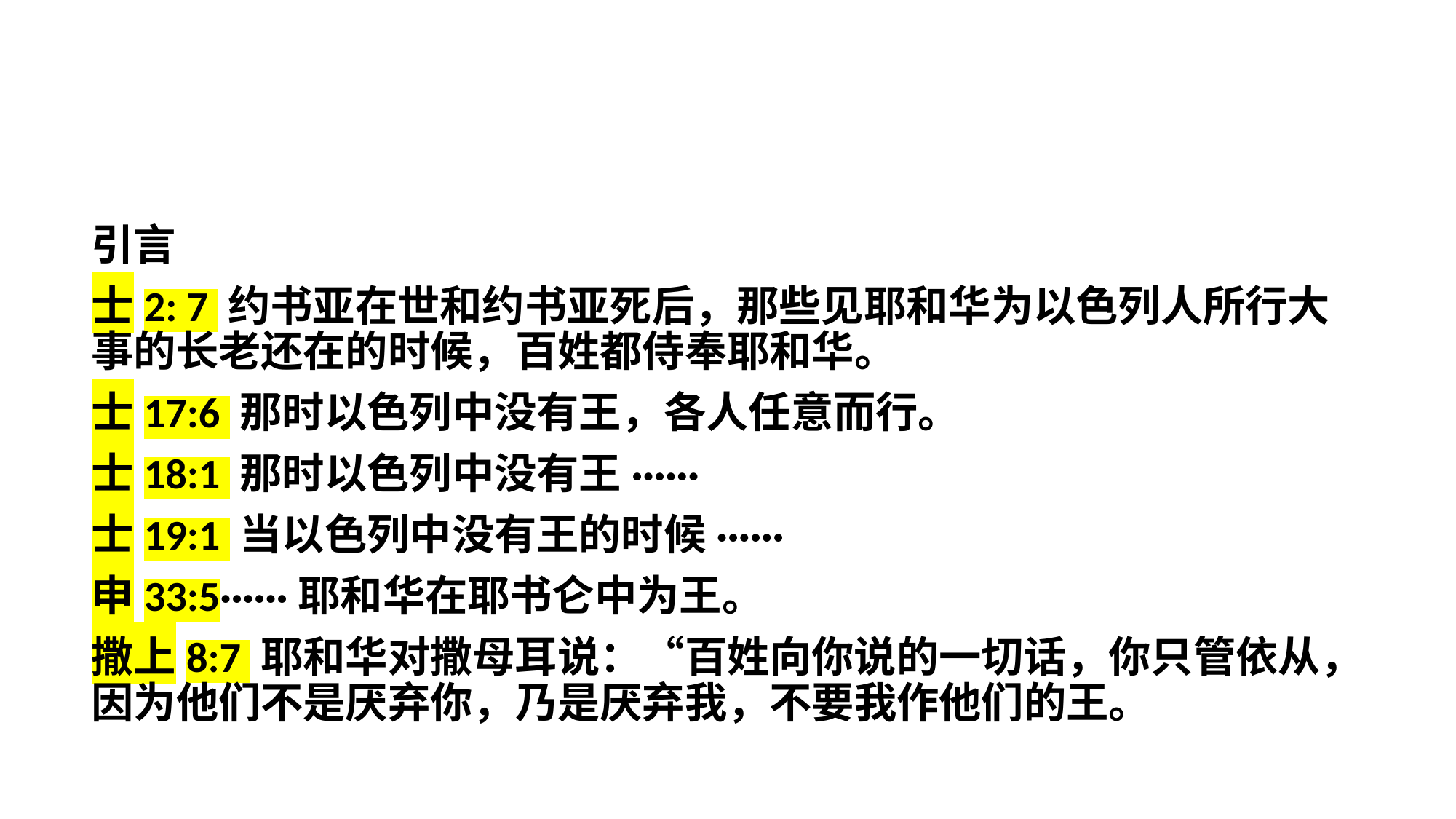

引言
士2: 7 约书亚在世和约书亚死后，那些见耶和华为以色列人所行大事的长老还在的时候，百姓都侍奉耶和华。
士17:6 那时以色列中没有王，各人任意而行。
士18:1 那时以色列中没有王······
士19:1 当以色列中没有王的时候······
申33:5······耶和华在耶书仑中为王。
撒上8:7 耶和华对撒母耳说：“百姓向你说的一切话，你只管依从，因为他们不是厌弃你，乃是厌弃我，不要我作他们的王。